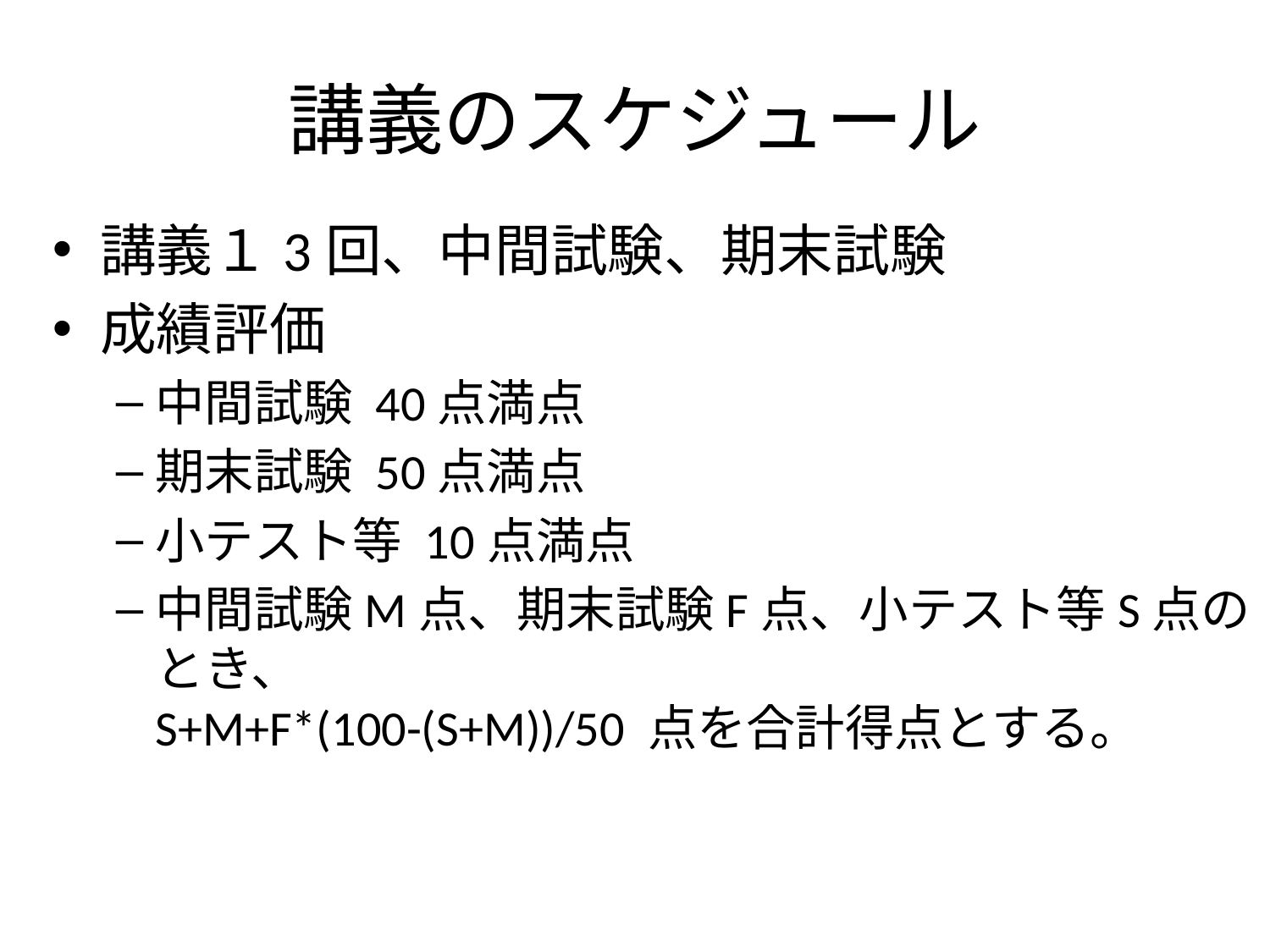

# 講義のスケジュール
講義１3回、中間試験、期末試験
成績評価
中間試験 40点満点
期末試験 50点満点
小テスト等 10点満点
中間試験M点、期末試験F点、小テスト等S点のとき、
S+M+F*(100-(S+M))/50 点を合計得点とする。